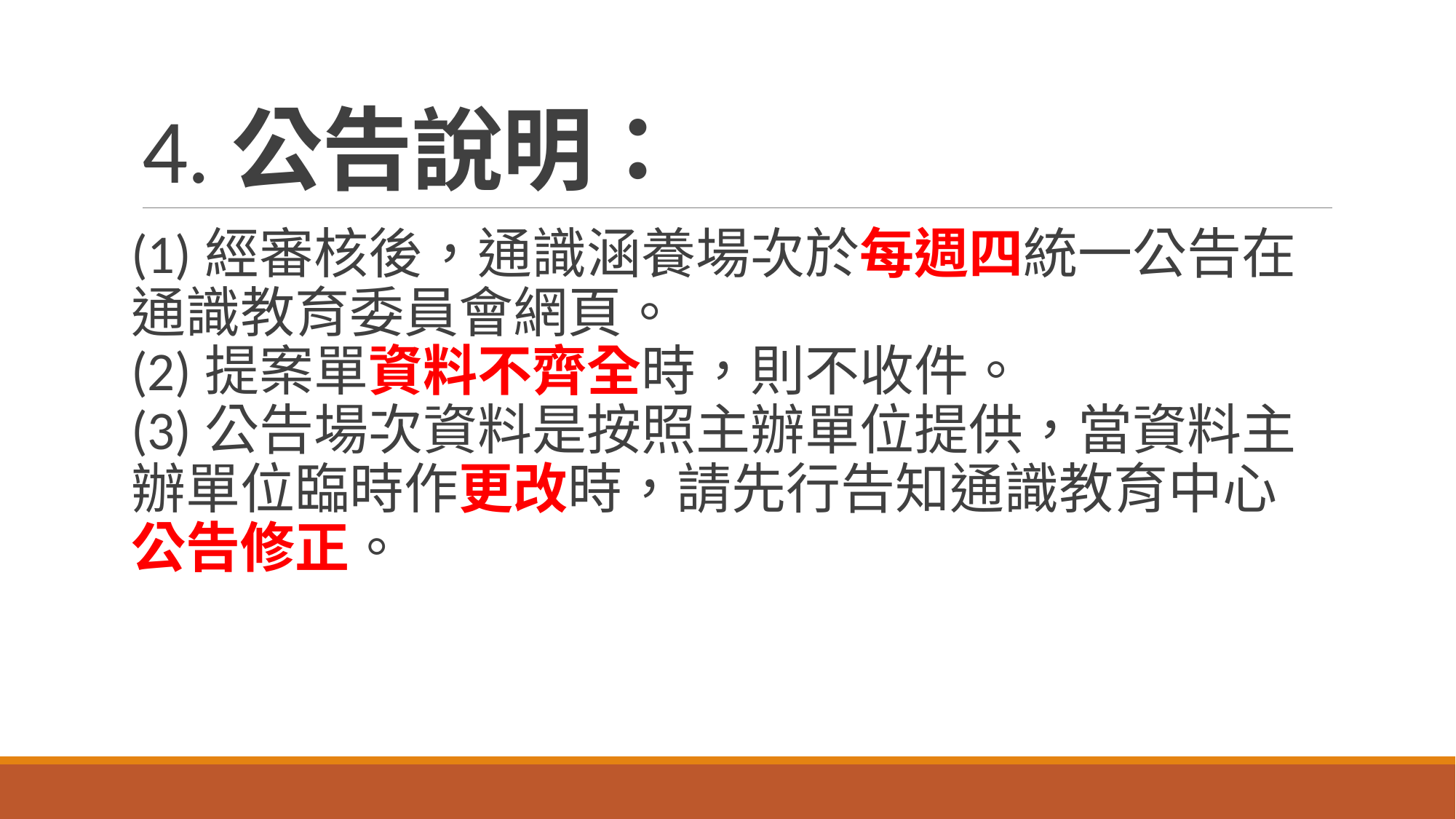

# 4.公告說明：
(1)經審核後，通識涵養場次於每週四統一公告在通識教育委員會網頁。
(2)提案單資料不齊全時，則不收件。
(3)公告場次資料是按照主辦單位提供，當資料主辦單位臨時作更改時，請先行告知通識教育中心公告修正。